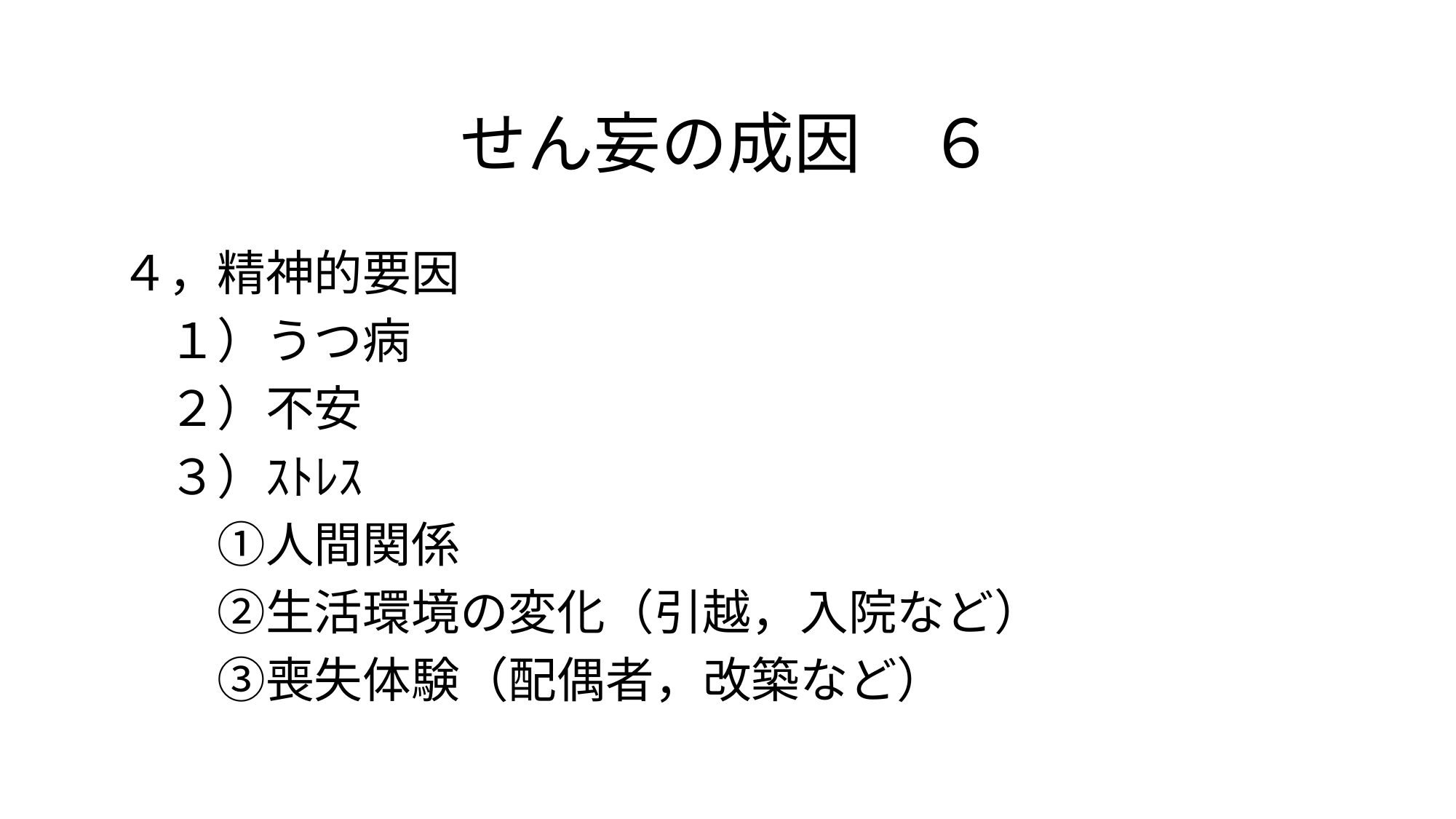

# せん妄の成因　６
４，精神的要因
　１）うつ病
　２）不安
　３）ｽﾄﾚｽ
　　①人間関係
　　②生活環境の変化（引越，入院など）
　　③喪失体験（配偶者，改築など）